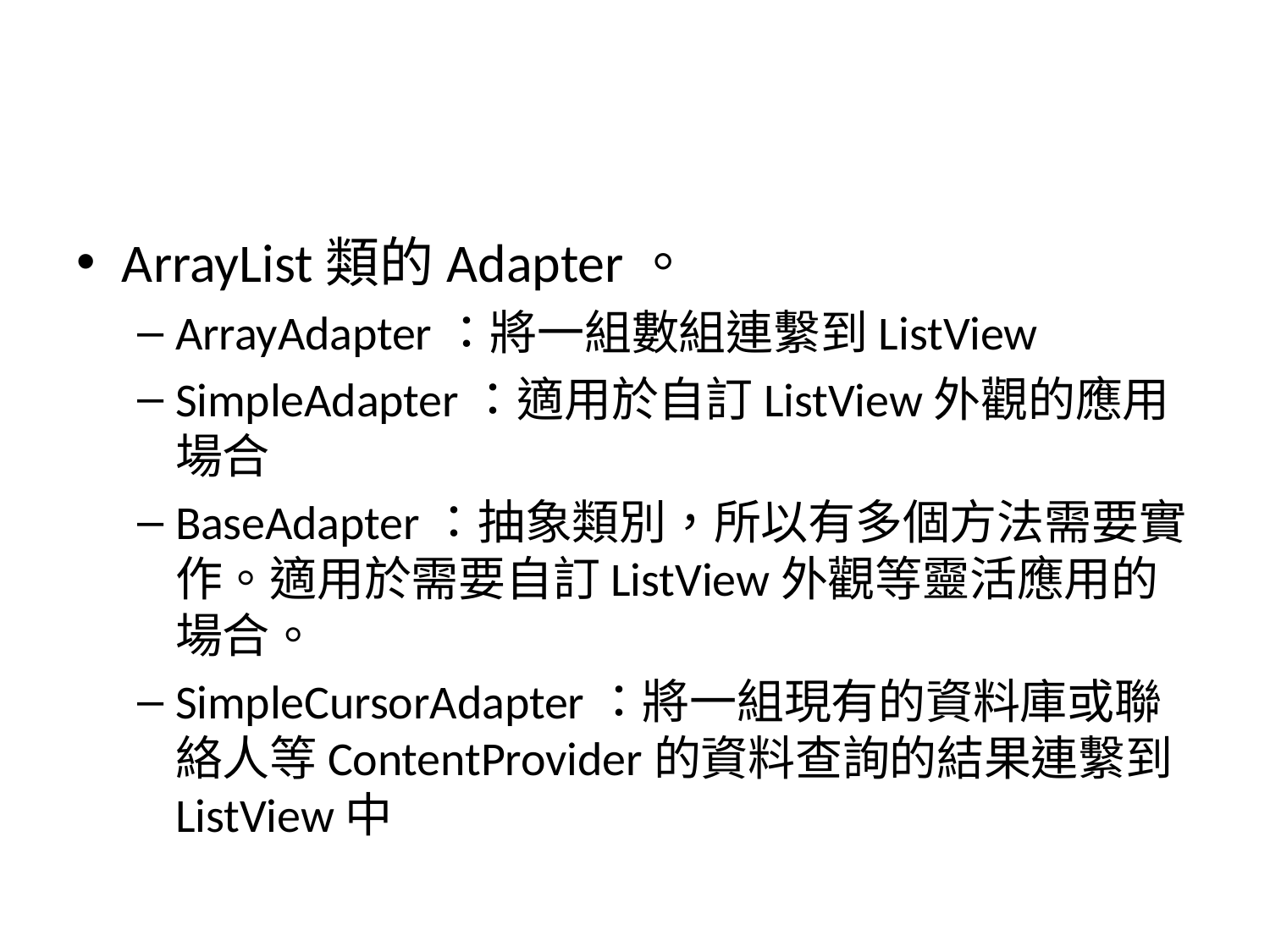

#
ArrayList類的Adapter。
ArrayAdapter：將一組數組連繫到ListView
SimpleAdapter：適用於自訂ListView外觀的應用場合
BaseAdapter：抽象類別，所以有多個方法需要實作。適用於需要自訂ListView外觀等靈活應用的場合。
SimpleCursorAdapter：將一組現有的資料庫或聯絡人等ContentProvider的資料查詢的結果連繫到ListView中